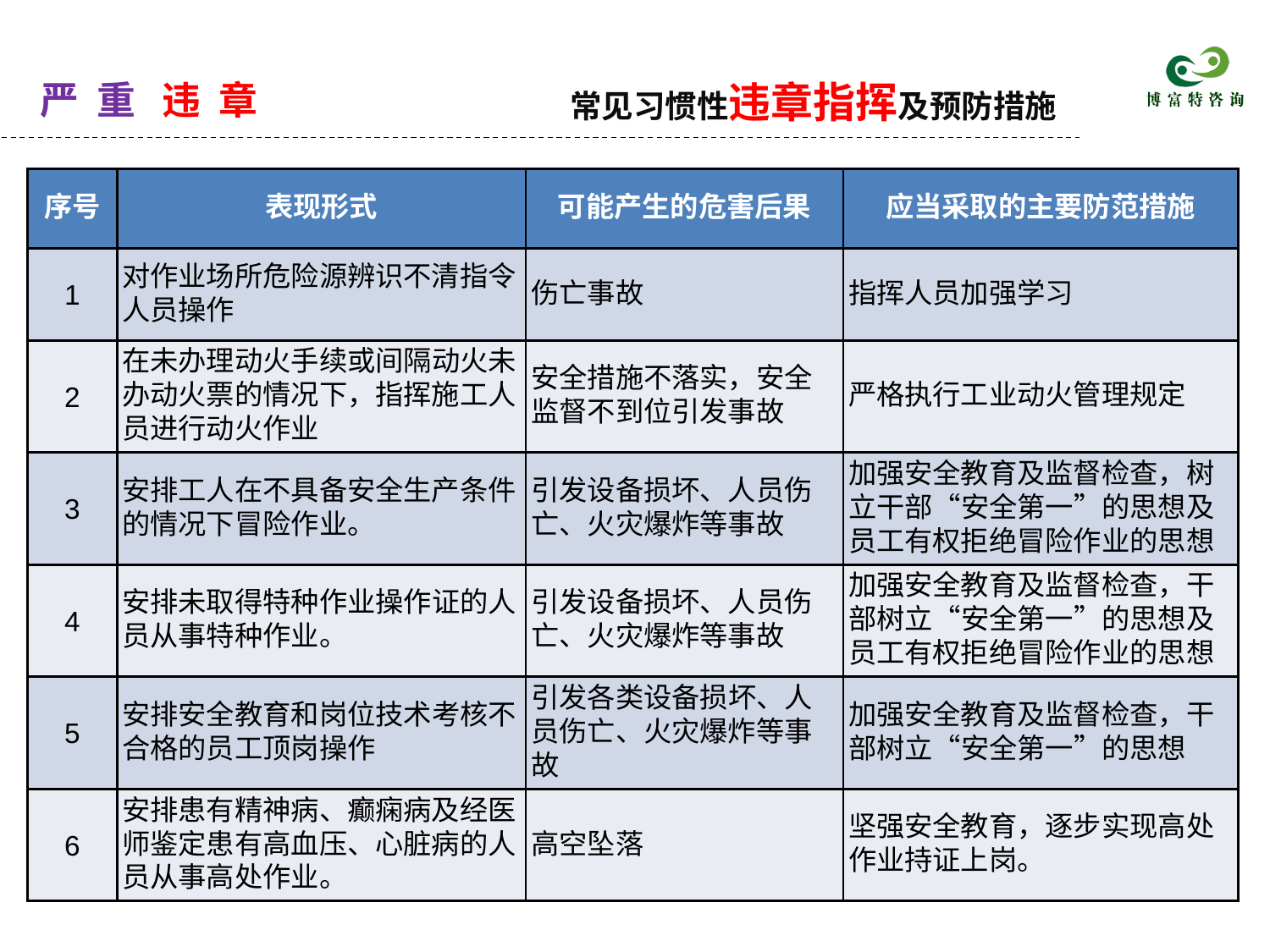

严  重   违  章
| 序号 | 表现形式 | 可能产生的危害后果 | 应当采取的主要防范措施 |
| --- | --- | --- | --- |
| 1 | 对作业场所危险源辨识不清指令人员操作 | 伤亡事故 | 指挥人员加强学习 |
| 2 | 在未办理动火手续或间隔动火未办动火票的情况下，指挥施工人员进行动火作业 | 安全措施不落实，安全监督不到位引发事故 | 严格执行工业动火管理规定 |
| 3 | 安排工人在不具备安全生产条件的情况下冒险作业。 | 引发设备损坏、人员伤亡、火灾爆炸等事故 | 加强安全教育及监督检查，树立干部“安全第一”的思想及员工有权拒绝冒险作业的思想 |
| 4 | 安排未取得特种作业操作证的人员从事特种作业。 | 引发设备损坏、人员伤亡、火灾爆炸等事故 | 加强安全教育及监督检查，干部树立“安全第一”的思想及员工有权拒绝冒险作业的思想 |
| 5 | 安排安全教育和岗位技术考核不合格的员工顶岗操作 | 引发各类设备损坏、人员伤亡、火灾爆炸等事故 | 加强安全教育及监督检查，干部树立“安全第一”的思想 |
| 6 | 安排患有精神病、癫痫病及经医师鉴定患有高血压、心脏病的人员从事高处作业。 | 高空坠落 | 坚强安全教育，逐步实现高处作业持证上岗。 |